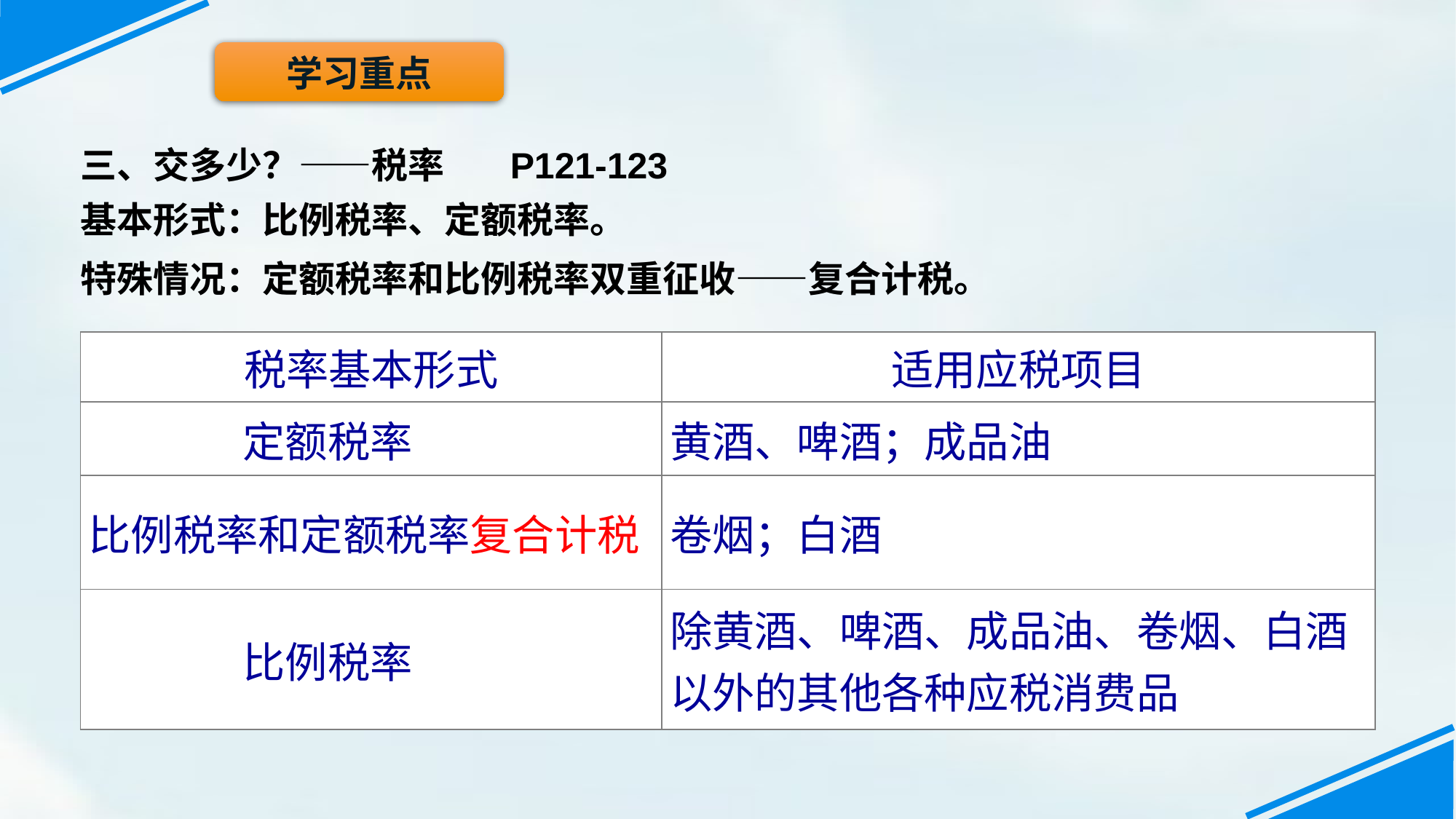

学习重点
三、交多少？——税率       P121-123
基本形式：比例税率、定额税率。
特殊情况：定额税率和比例税率双重征收——复合计税。

| 税率基本形式 | 适用应税项目 |
| --- | --- |
| 定额税率 | 黄酒、啤酒；成品油 |
| 比例税率和定额税率复合计税 | 卷烟；白酒 |
| 比例税率 | 除黄酒、啤酒、成品油、卷烟、白酒 以外的其他各种应税消费品 |